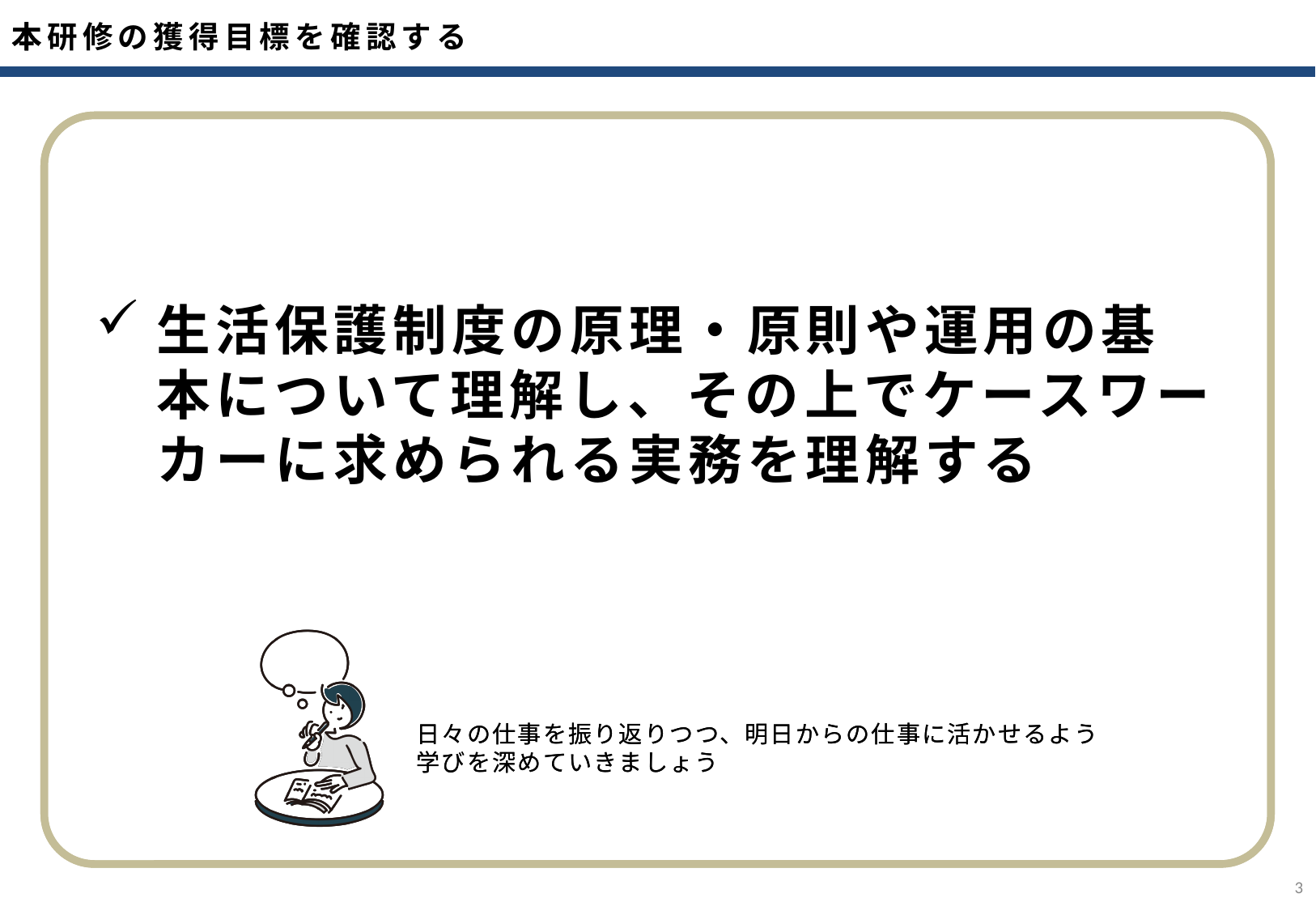

生活保護制度の原理・原則や運用の基本について理解し、その上でケースワーカーに求められる実務を理解する
3